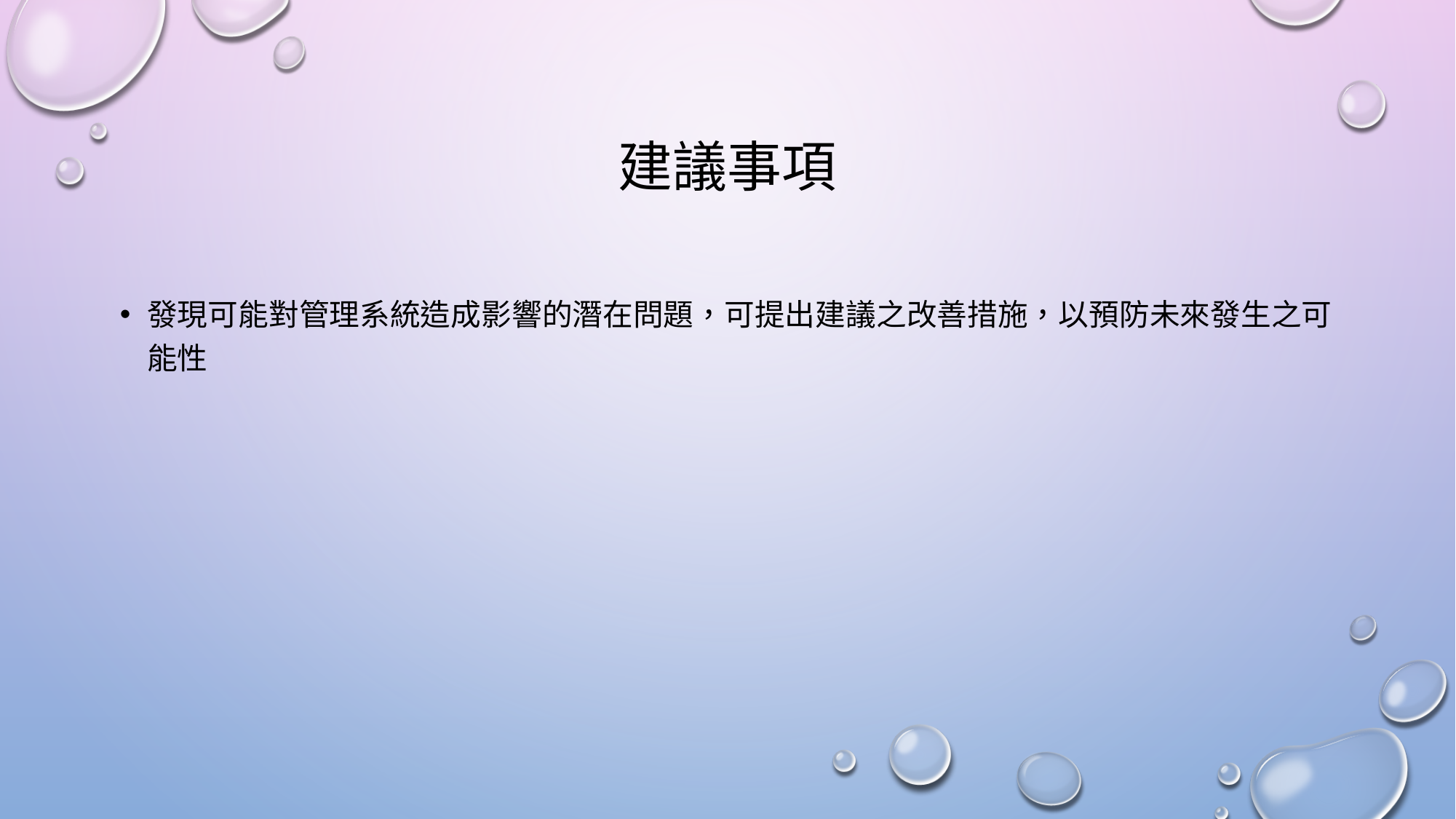

# 建議事項
發現可能對管理系統造成影響的潛在問題，可提出建議之改善措施，以預防未來發生之可能性